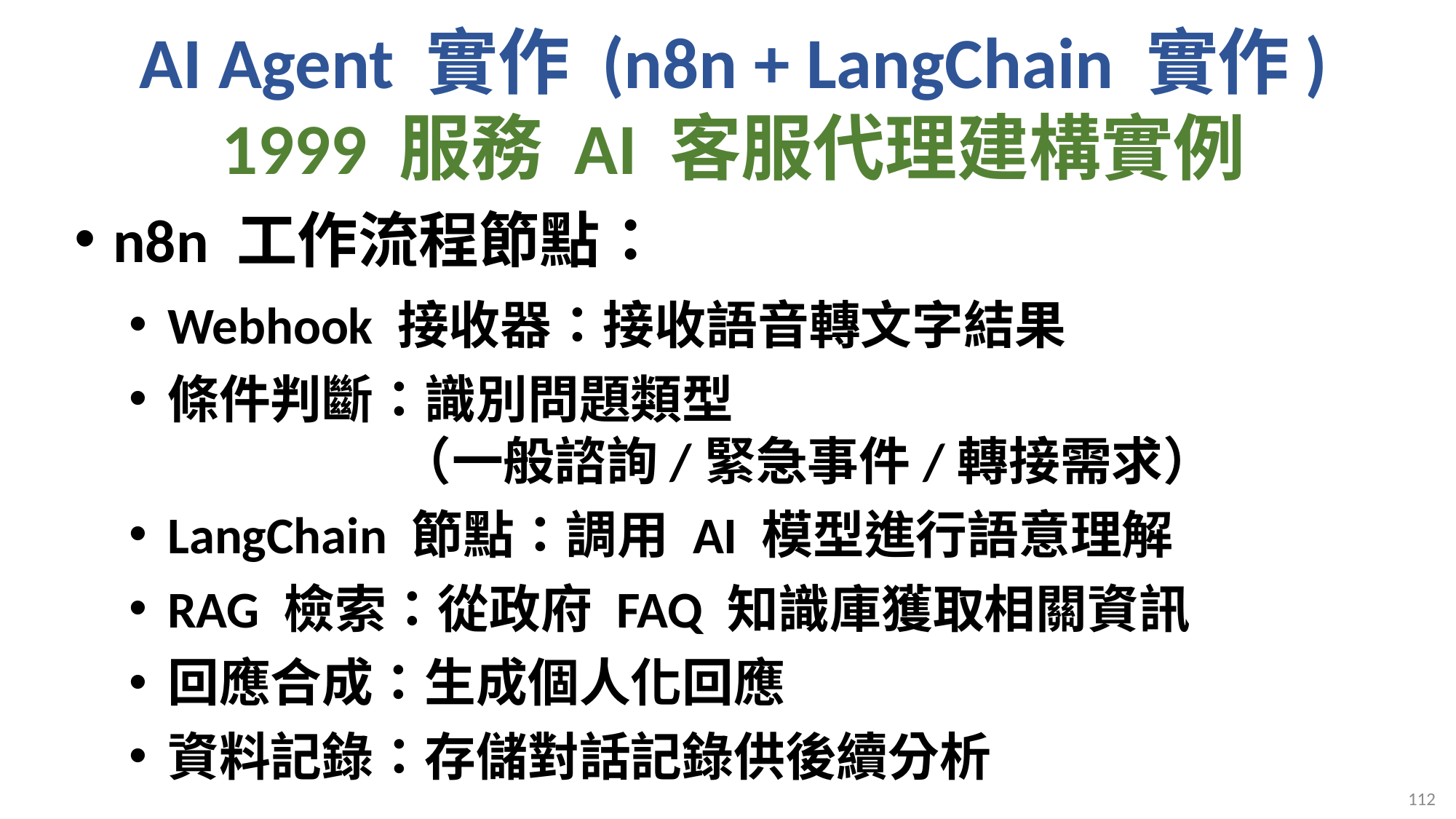

# AI Agent 實作 (n8n + LangChain 實作) 1999 服務 AI 客服代理建構實例
n8n 工作流程節點：
Webhook 接收器：接收語音轉文字結果
條件判斷：識別問題類型
                    （一般諮詢/緊急事件/轉接需求）
LangChain 節點：調用 AI 模型進行語意理解
RAG 檢索：從政府 FAQ 知識庫獲取相關資訊
回應合成：生成個人化回應
資料記錄：存儲對話記錄供後續分析
112